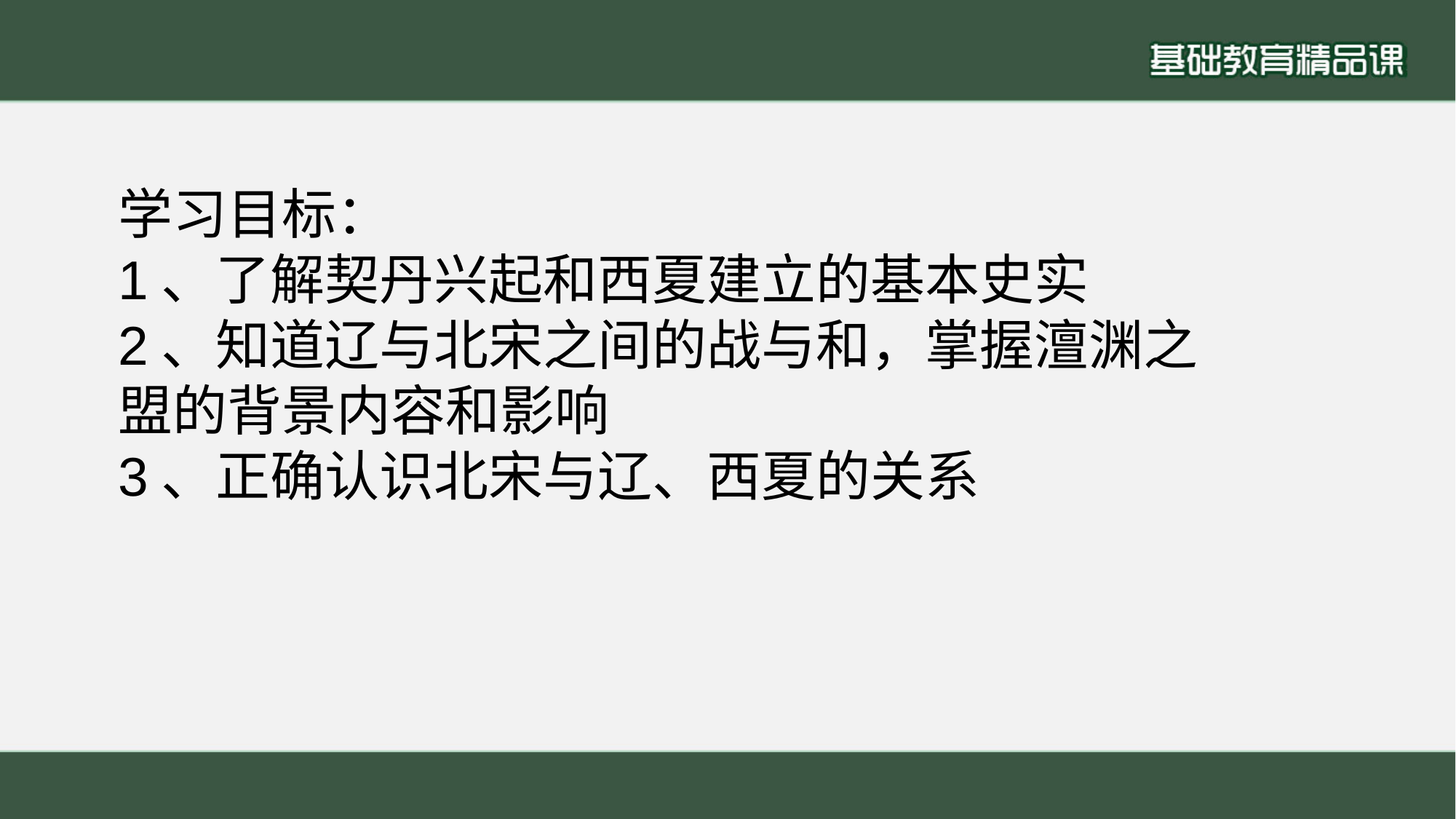

学习目标：
1、了解契丹兴起和西夏建立的基本史实
2、知道辽与北宋之间的战与和，掌握澶渊之盟的背景内容和影响
3、正确认识北宋与辽、西夏的关系